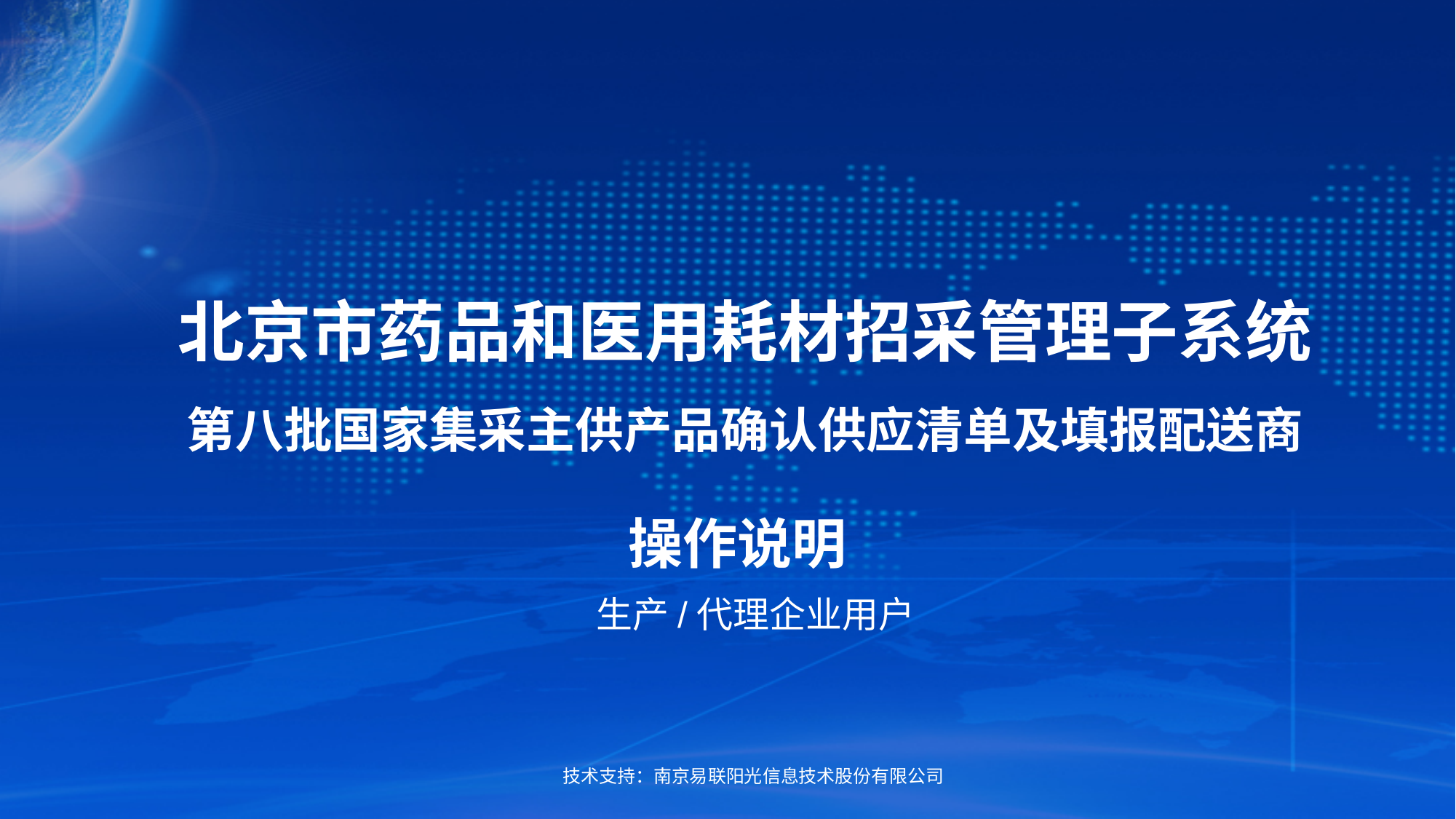

北京市药品和医用耗材招采管理子系统
第八批国家集采主供产品确认供应清单及填报配送商操作说明
生产/代理企业用户